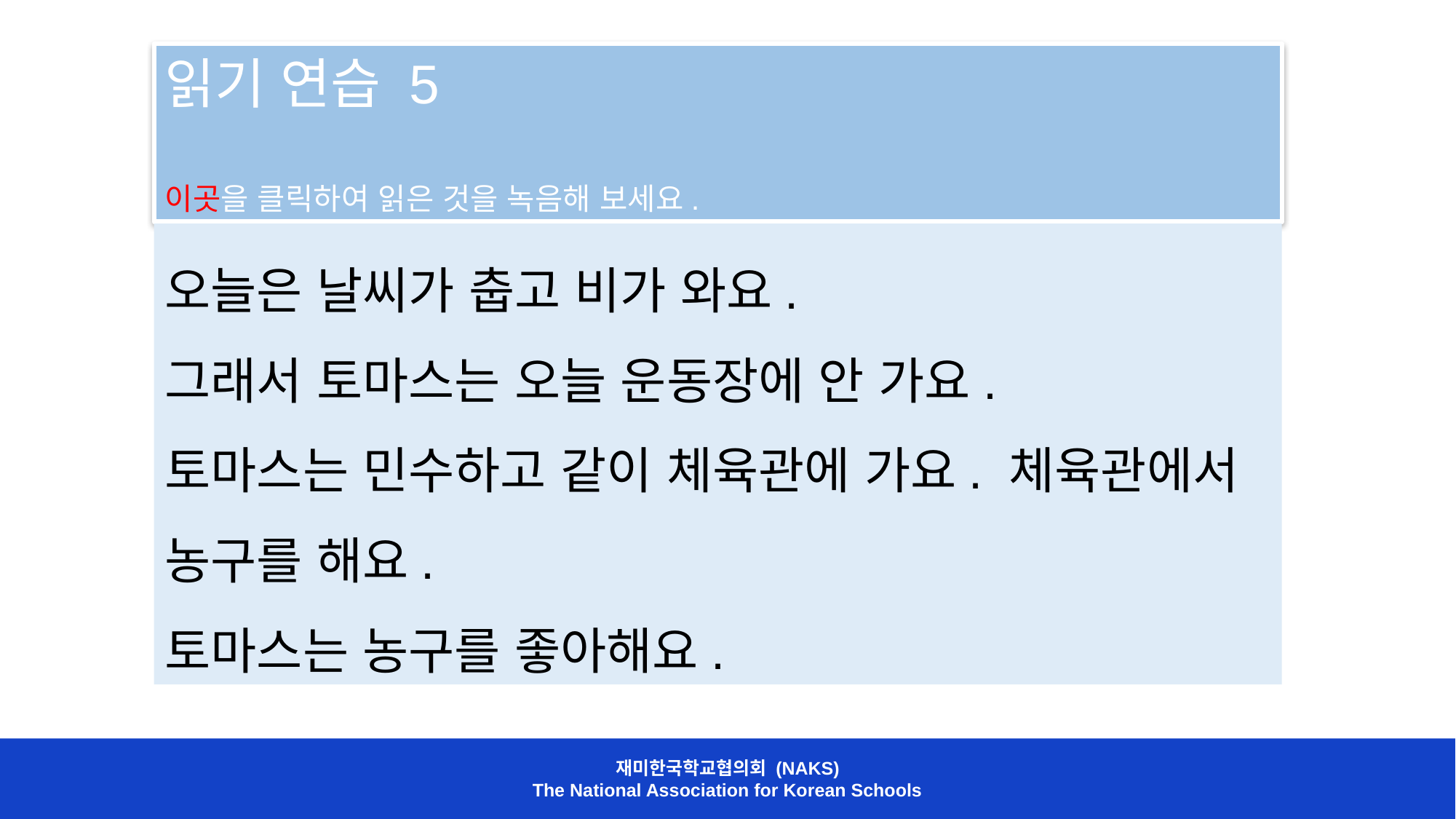

읽기 연습 5

이곳을 클릭하여 읽은 것을 녹음해 보세요.
오늘은 날씨가 춥고 비가 와요.
그래서 토마스는 오늘 운동장에 안 가요.
토마스는 민수하고 같이 체육관에 가요. 체육관에서 농구를 해요.
토마스는 농구를 좋아해요.
재미한국학교협의회 (NAKS)
The National Association for Korean Schools